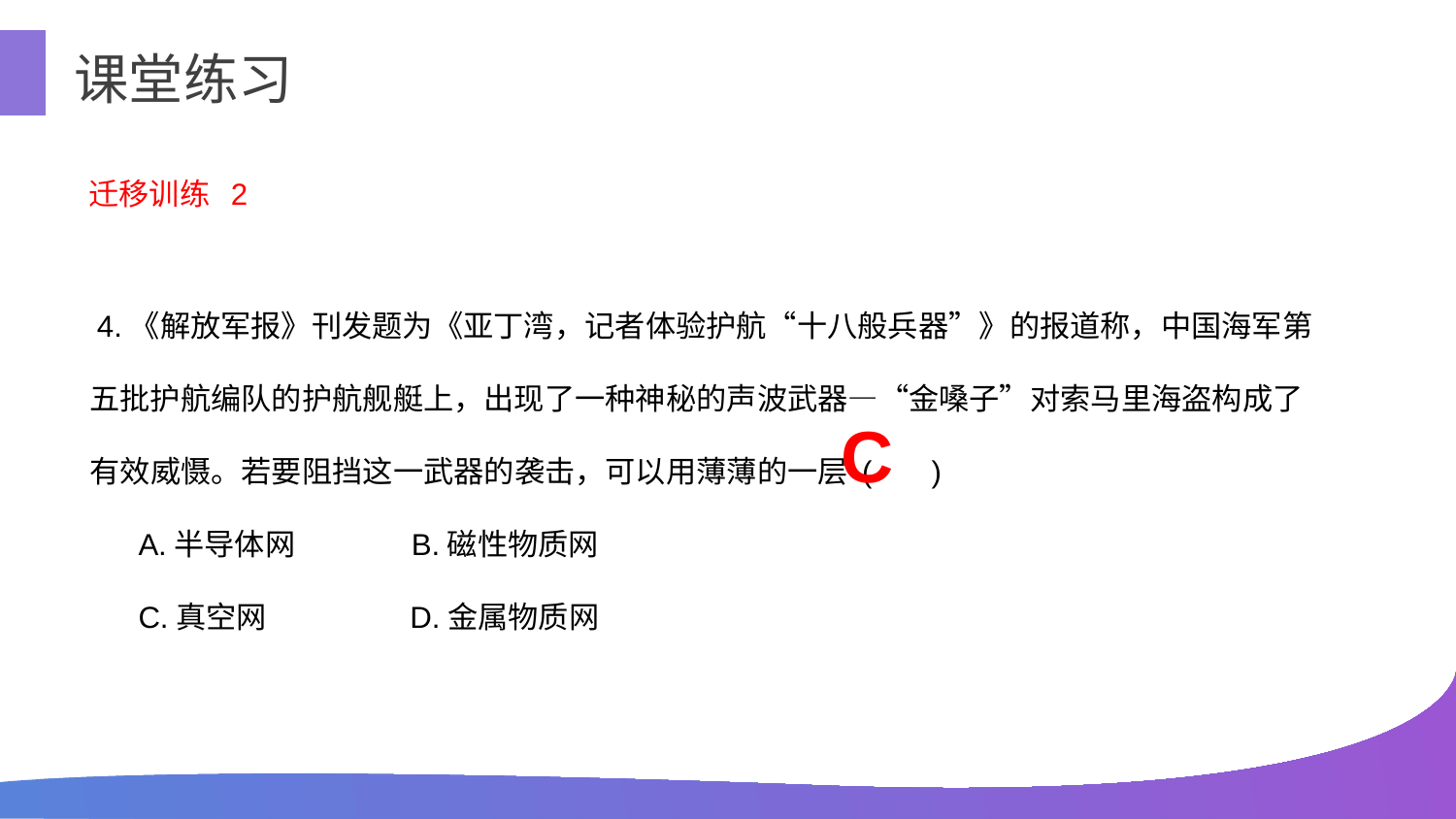

课堂练习
迁移训练  2
4.《解放军报》刊发题为《亚丁湾，记者体验护航“十八般兵器”》的报道称，中国海军第五批护航编队的护航舰艇上，出现了一种神秘的声波武器—“金嗓子”对索马里海盗构成了有效威慑。若要阻挡这一武器的袭击，可以用薄薄的一层 (       )
A.半导体网                B.磁性物质网
C.真空网                    D.金属物质网
C